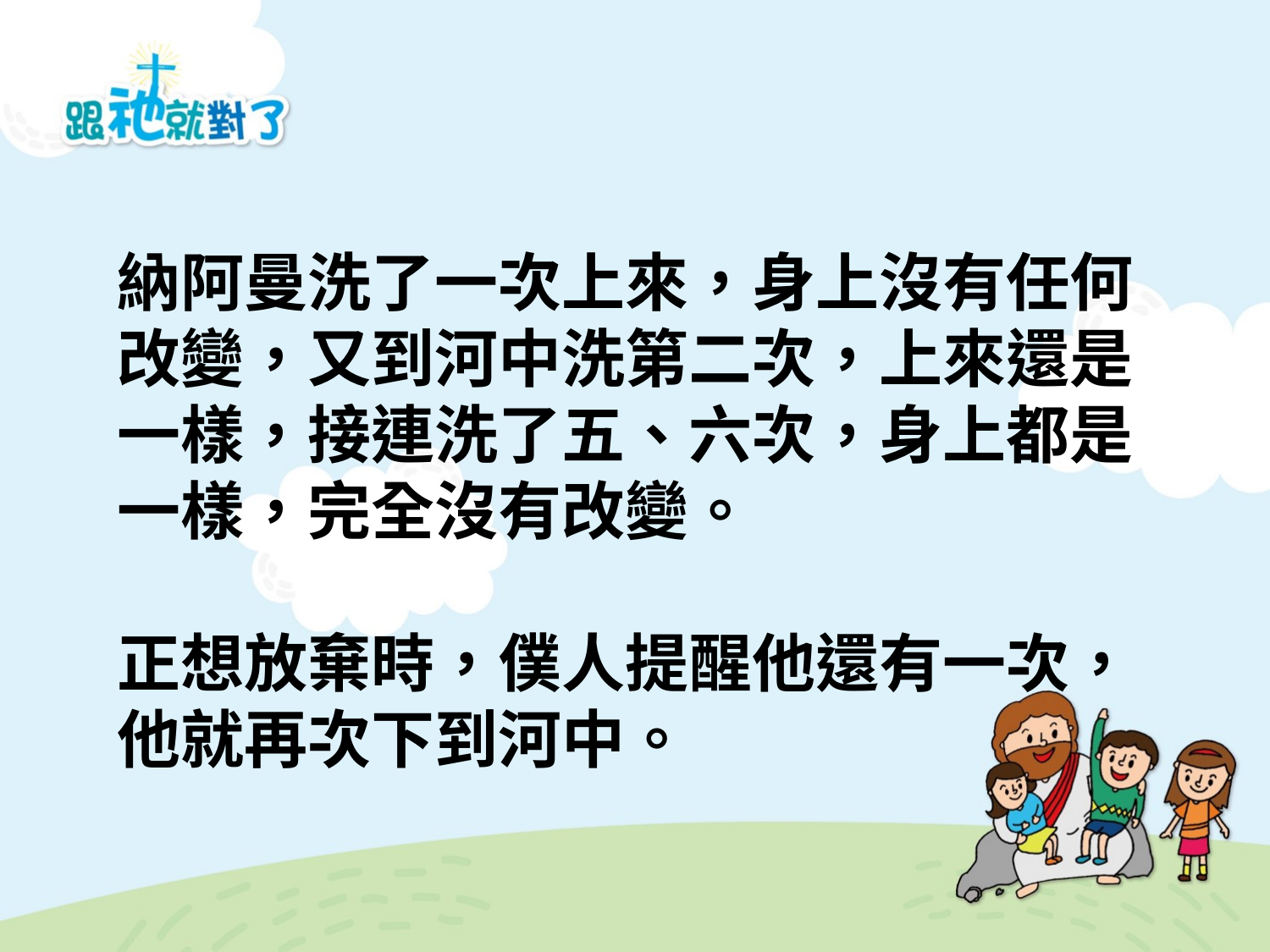

納阿曼洗了一次上來，身上沒有任何改變，又到河中洗第二次，上來還是一樣，接連洗了五、六次，身上都是一樣，完全沒有改變。

正想放棄時，僕人提醒他還有一次，他就再次下到河中。